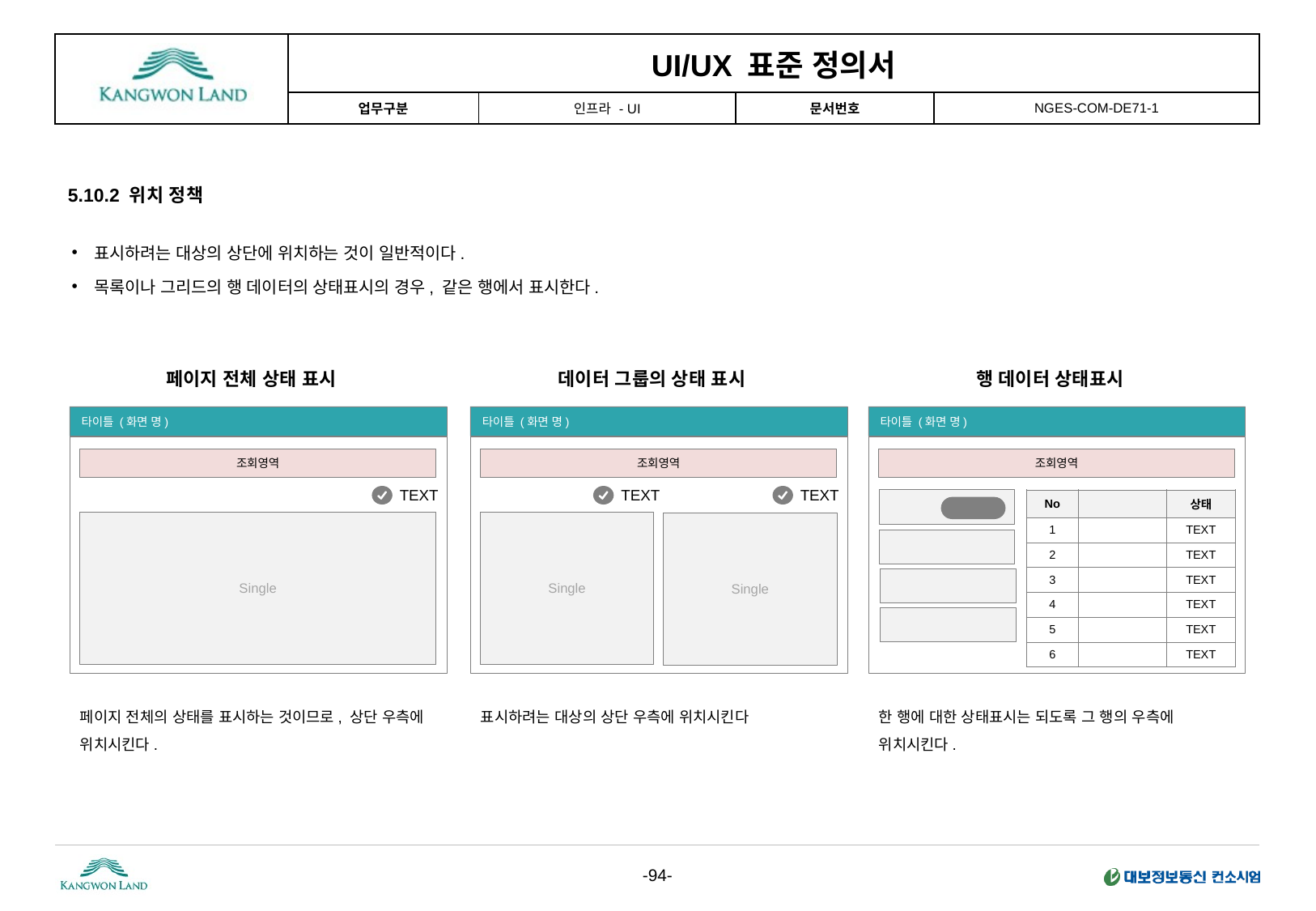

5.10.2 위치 정책
표시하려는 대상의 상단에 위치하는 것이 일반적이다.
목록이나 그리드의 행 데이터의 상태표시의 경우, 같은 행에서 표시한다.
페이지 전체 상태 표시
데이터 그룹의 상태 표시
행 데이터 상태표시
타이틀 (화면 명)
타이틀 (화면 명)
타이틀 (화면 명)

조회영역
조회영역
조회영역
TEXT
TEXT
TEXT

| No |  | 상태 |
| --- | --- | --- |
| 1 |  | TEXT |
| 2 |  | TEXT |
| 3 |  | TEXT |
| 4 |  | TEXT |
| 5 |  | TEXT |
| 6 |  | TEXT |
TEXT
Single
Single
Single

페이지 전체의 상태를 표시하는 것이므로, 상단 우측에 위치시킨다.
표시하려는 대상의 상단 우측에 위치시킨다
한 행에 대한 상태표시는 되도록 그 행의 우측에 위치시킨다.